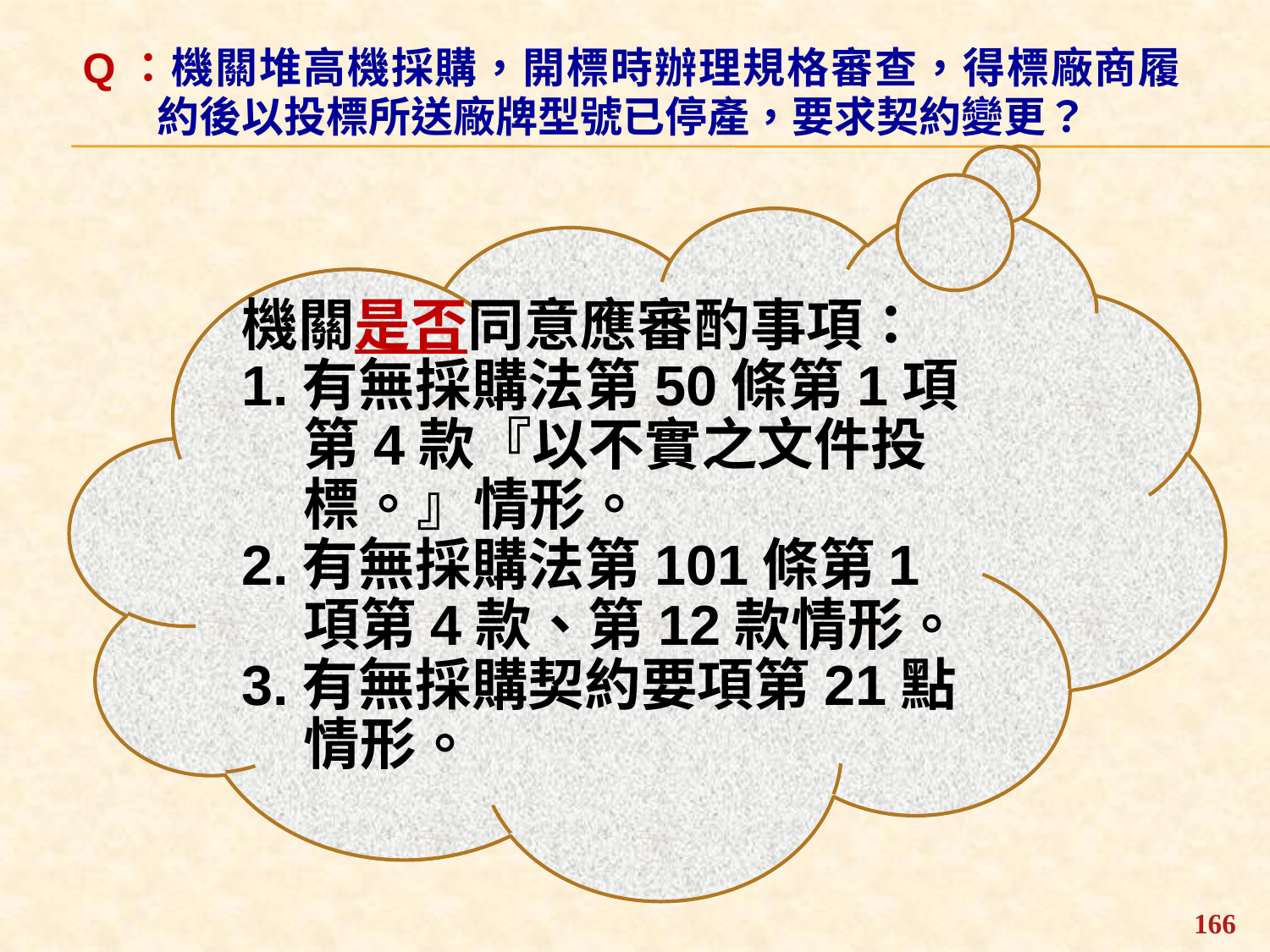

Q：機關堆高機採購，開標時辦理規格審查，得標廠商履約後以投標所送廠牌型號已停產，要求契約變更？
機關是否同意應審酌事項：
1.有無採購法第50條第1項第4款『以不實之文件投標。』情形。
2.有無採購法第101條第1項第4款、第12款情形。
3.有無採購契約要項第21點情形。
166